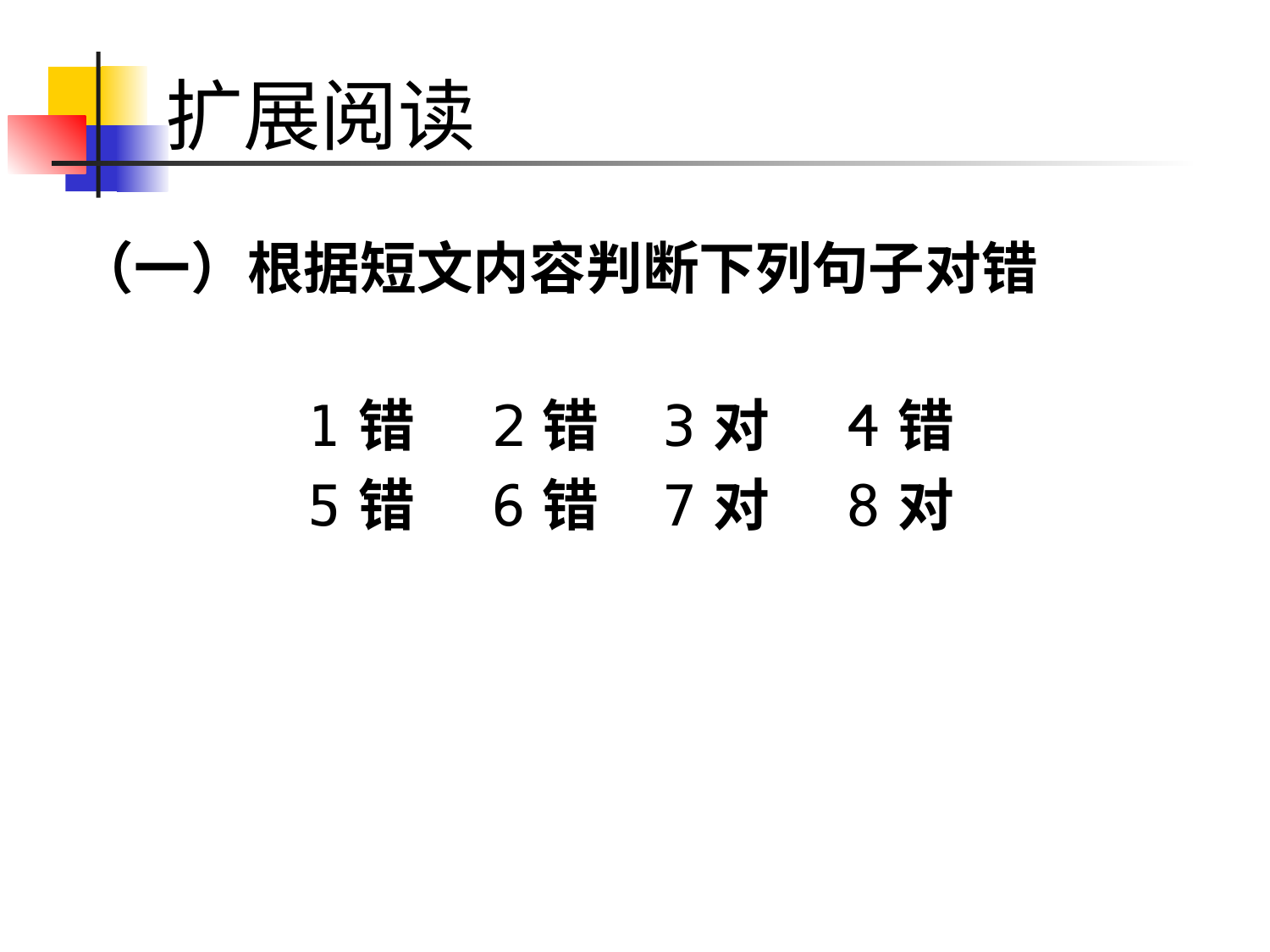

# 扩展阅读
（一）根据短文内容判断下列句子对错

              1错     2错    3对     4错
              5错     6错    7对     8对